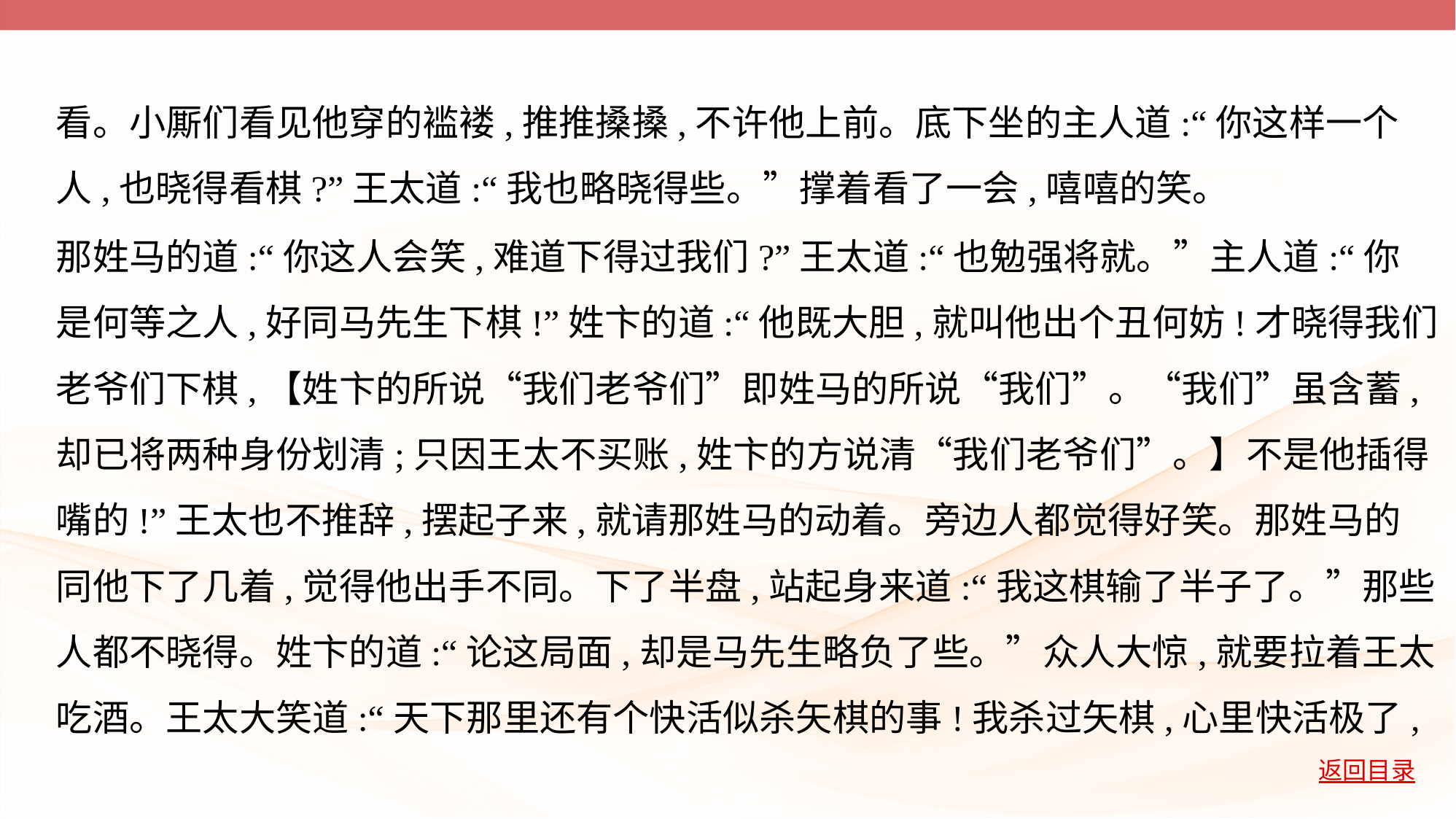

看。小厮们看见他穿的褴褛,推推搡搡,不许他上前。底下坐的主人道:“你这样一个
人,也晓得看棋?”王太道:“我也略晓得些。”撑着看了一会,嘻嘻的笑。
那姓马的道:“你这人会笑,难道下得过我们?”王太道:“也勉强将就。”主人道:“你
是何等之人,好同马先生下棋!”姓卞的道:“他既大胆,就叫他出个丑何妨!才晓得我们
老爷们下棋,【姓卞的所说“我们老爷们”即姓马的所说“我们”。“我们”虽含蓄,
却已将两种身份划清;只因王太不买账,姓卞的方说清“我们老爷们”。】不是他插得
嘴的!”王太也不推辞,摆起子来,就请那姓马的动着。旁边人都觉得好笑。那姓马的
同他下了几着,觉得他出手不同。下了半盘,站起身来道:“我这棋输了半子了。”那些
人都不晓得。姓卞的道:“论这局面,却是马先生略负了些。”众人大惊,就要拉着王太
吃酒。王太大笑道:“天下那里还有个快活似杀矢棋的事!我杀过矢棋,心里快活极了,